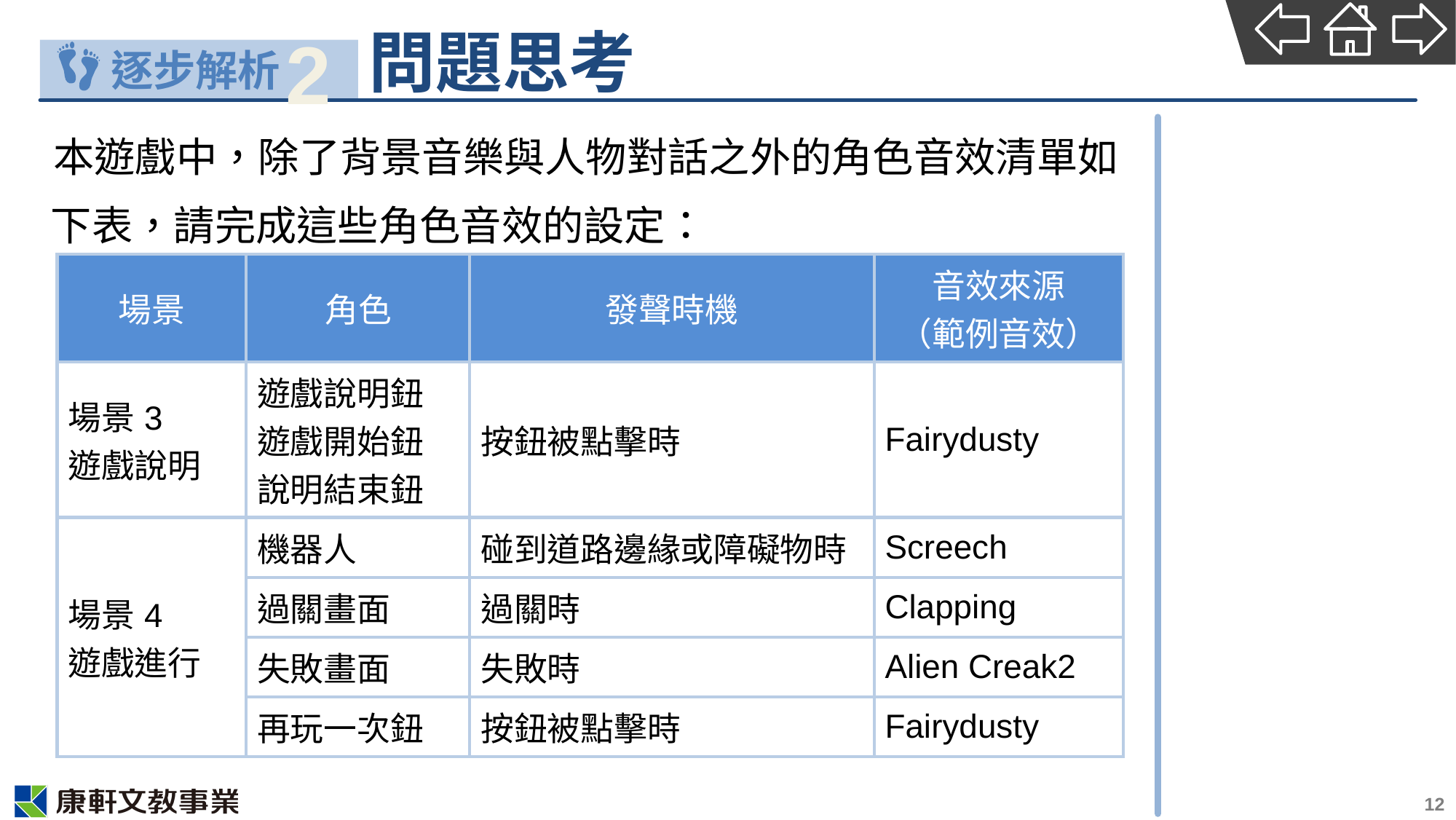

2
本遊戲中，除了背景音樂與人物對話之外的角色音效清單如下表，請完成這些角色音效的設定：
| 場景 | 角色 | 發聲時機 | 音效來源 （範例音效） |
| --- | --- | --- | --- |
| 場景3 遊戲說明 | 遊戲說明鈕 遊戲開始鈕 說明結束鈕 | 按鈕被點擊時 | Fairydusty |
| 場景4 遊戲進行 | 機器人 | 碰到道路邊緣或障礙物時 | Screech |
|  | 過關畫面 | 過關時 | Clapping |
|  | 失敗畫面 | 失敗時 | Alien Creak2 |
|  | 再玩一次鈕 | 按鈕被點擊時 | Fairydusty |
12